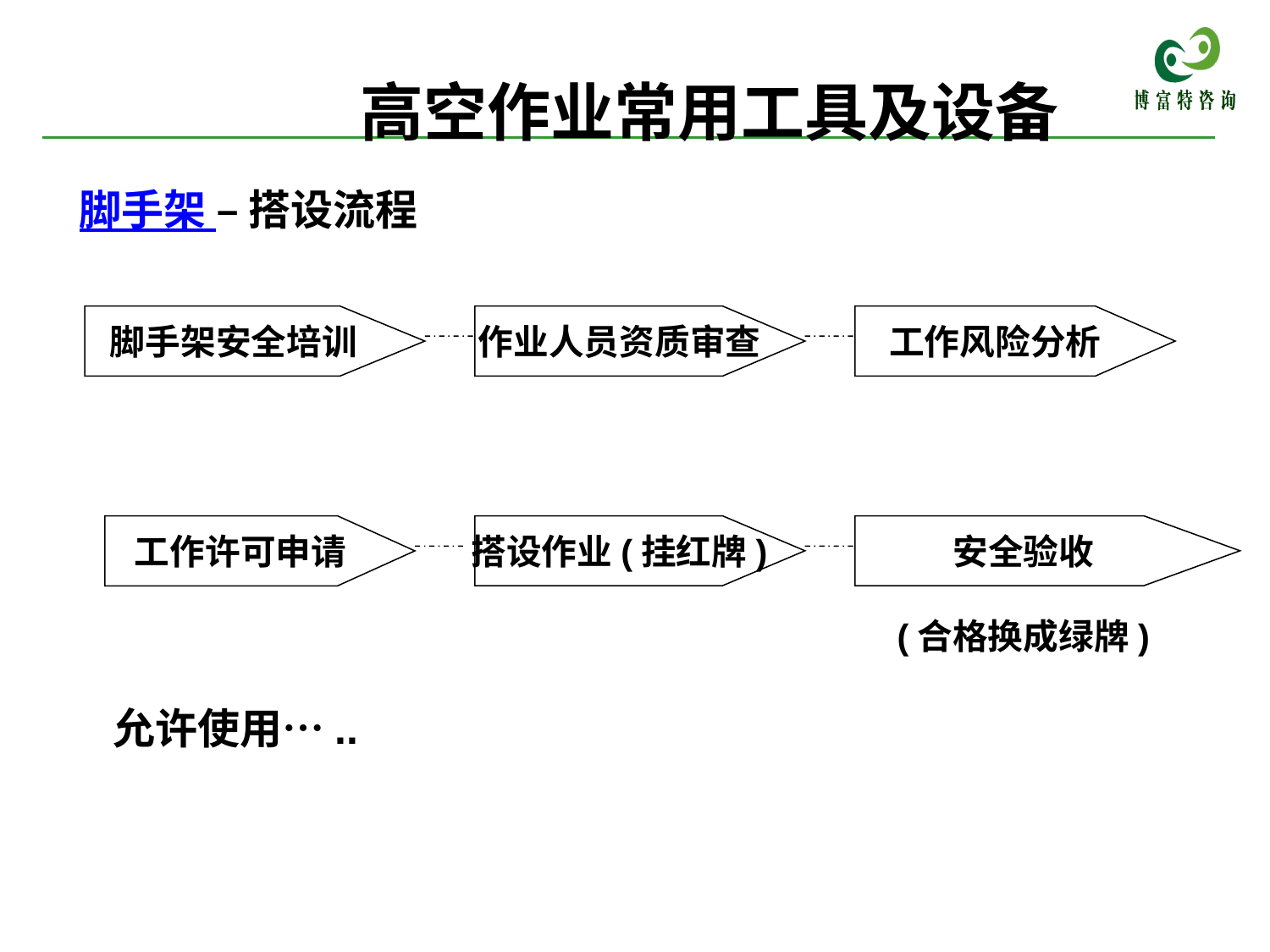

高空作业常用工具及设备
# 脚手架 – 搭设流程
脚手架安全培训
作业人员资质审查
工作风险分析

工作许可申请
搭设作业(挂红牌)

安全验收

(合格换成绿牌)

允许使用…..